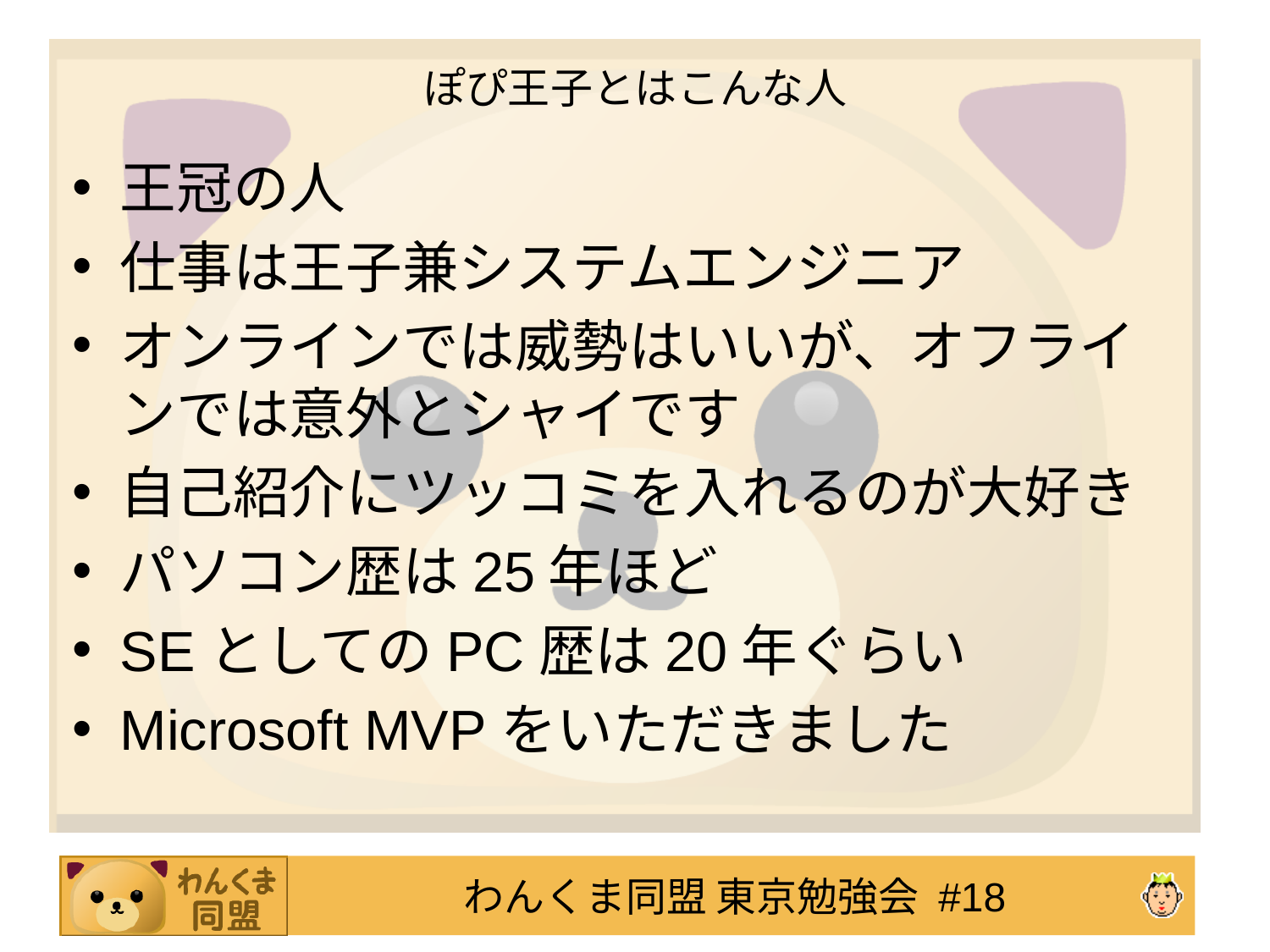

# ぽぴ王子とはこんな人
王冠の人
仕事は王子兼システムエンジニア
オンラインでは威勢はいいが、オフラインでは意外とシャイです
自己紹介にツッコミを入れるのが大好き
パソコン歴は25年ほど
SEとしてのPC歴は20年ぐらい
Microsoft MVPをいただきました